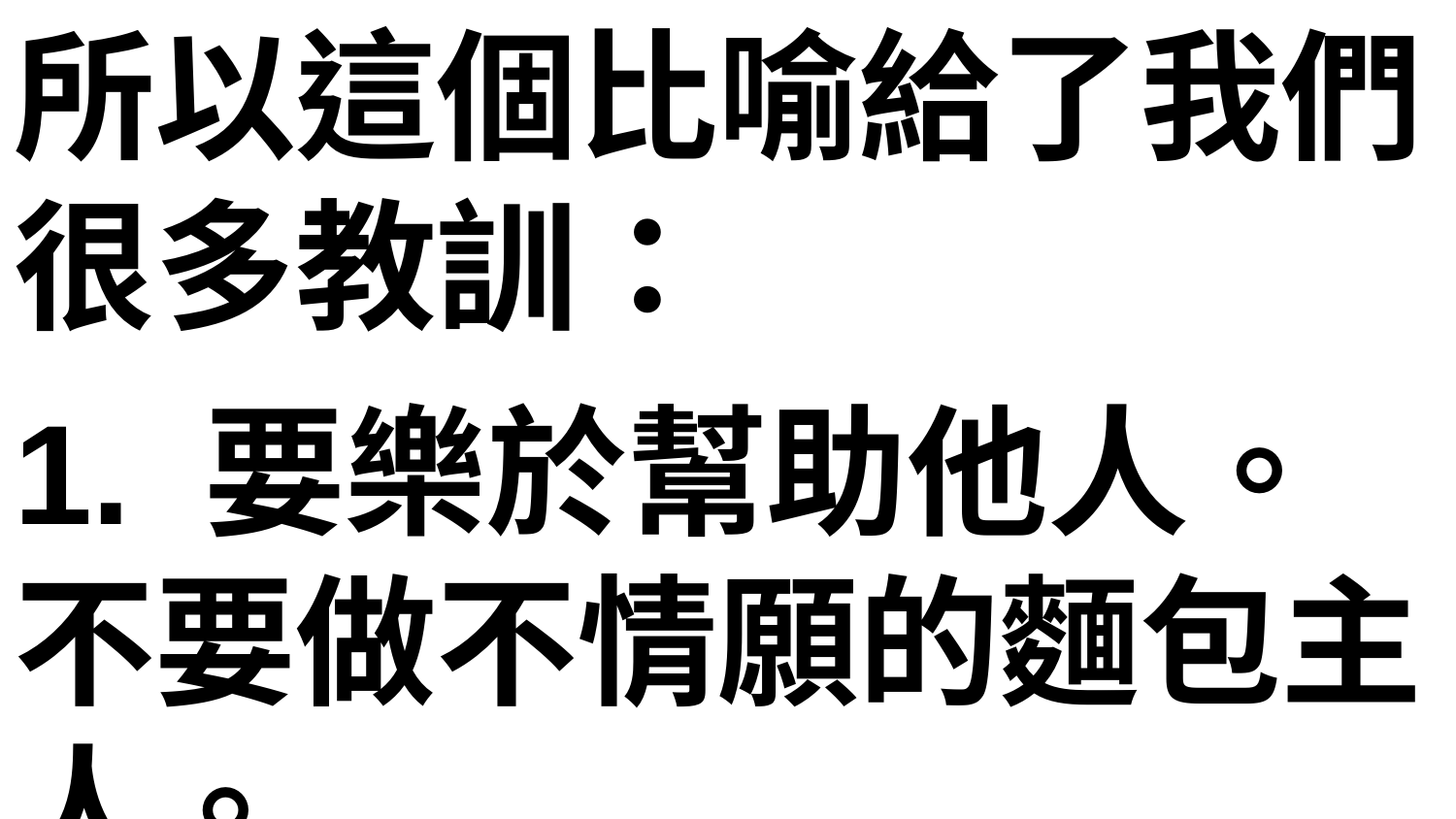

所以這個比喻給了我們很多教訓：

1. 要樂於幫助他人。不要做不情願的麵包主人。